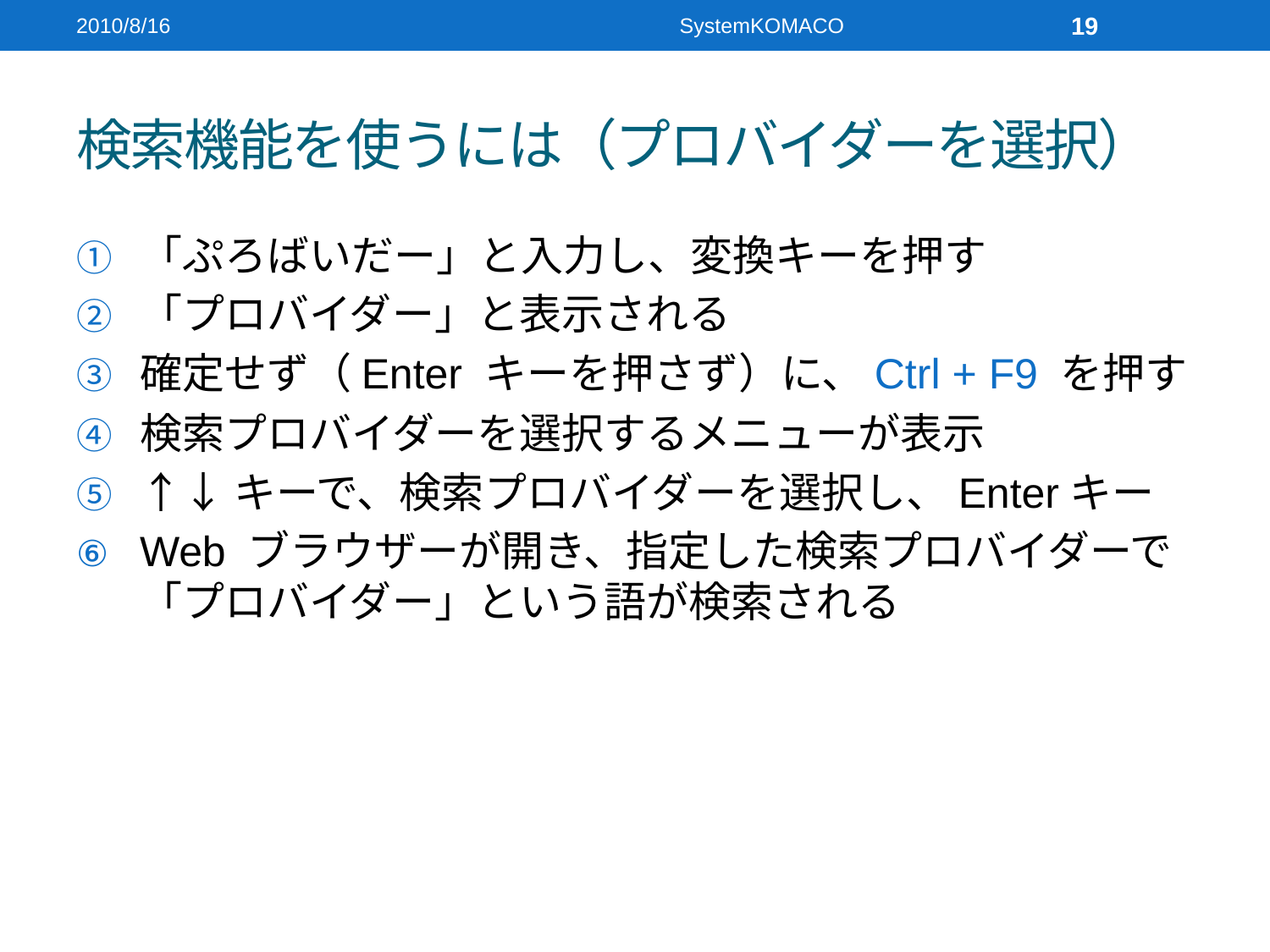

2010/8/16
SystemKOMACO
19
# 検索機能を使うには（プロバイダーを選択）
「ぷろばいだー」と入力し、変換キーを押す
「プロバイダー」と表示される
確定せず（Enter キーを押さず）に、Ctrl + F9 を押す
検索プロバイダーを選択するメニューが表示
↑↓キーで、検索プロバイダーを選択し、Enterキー
Web ブラウザーが開き、指定した検索プロバイダーで「プロバイダー」という語が検索される